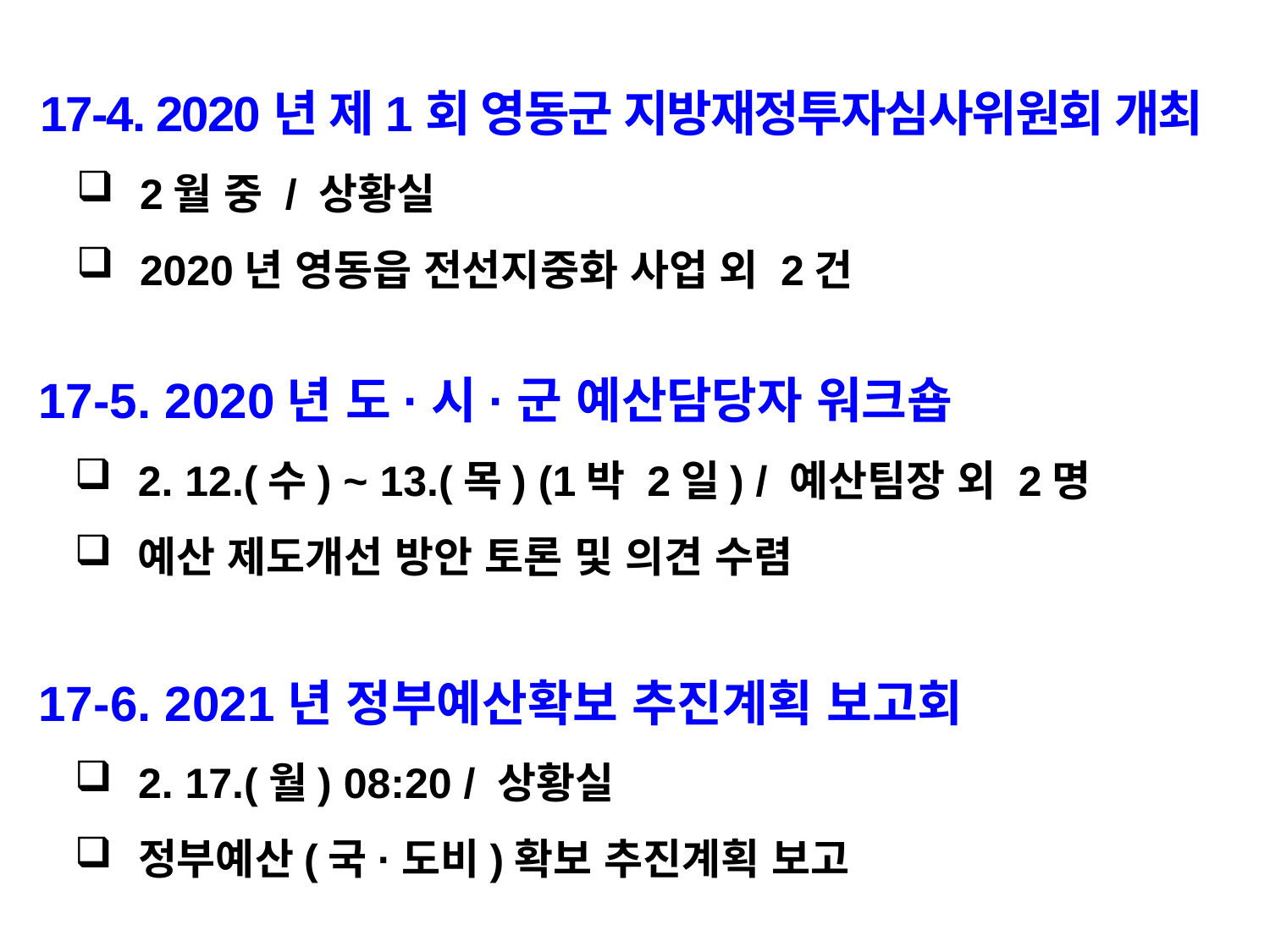

17-4. 2020년 제1회 영동군 지방재정투자심사위원회 개최
2월 중 / 상황실
2020년 영동읍 전선지중화 사업 외 2건
  17-5. 2020년 도·시·군 예산담당자 워크숍
2. 12.(수) ~ 13.(목) (1박 2일) / 예산팀장 외 2명
예산 제도개선 방안 토론 및 의견 수렴
  17-6. 2021년 정부예산확보 추진계획 보고회
2. 17.(월) 08:20 / 상황실
정부예산(국·도비)확보 추진계획 보고